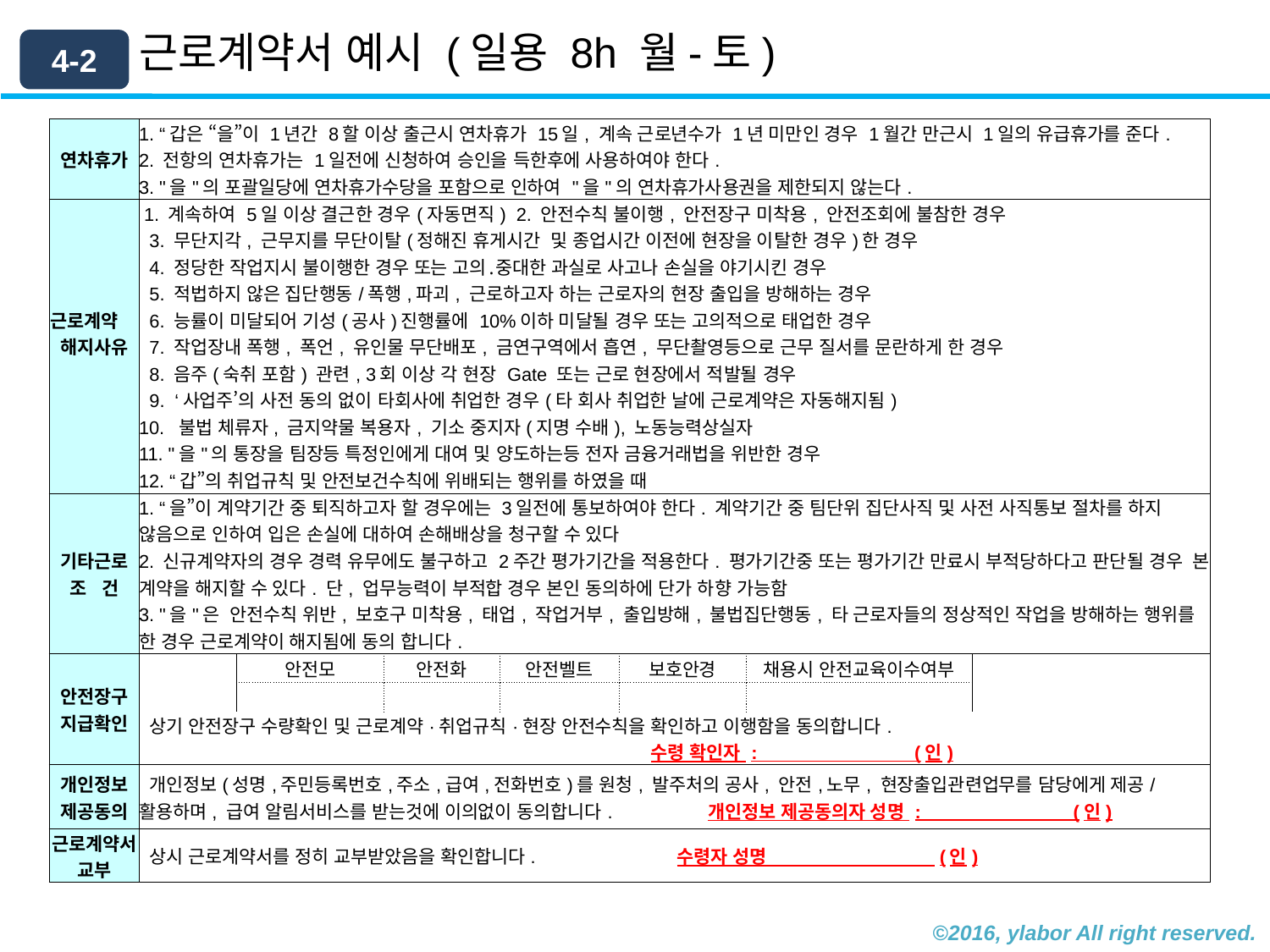

# 근로계약서 예시 (일용 8h 월-토)
4-2
| 연차휴가 | 1. “갑은 “을”이 1년간 8할 이상 출근시 연차휴가 15일, 계속 근로년수가 1년 미만인 경우 1월간 만근시 1일의 유급휴가를 준다. 2. 전항의 연차휴가는 1일전에 신청하여 승인을 득한후에 사용하여야 한다. 3. "을"의 포괄일당에 연차휴가수당을 포함으로 인하여 "을"의 연차휴가사용권을 제한되지 않는다. |  |  |  |  |  |  |
| --- | --- | --- | --- | --- | --- | --- | --- |
| 근로계약 해지사유 | 1. 계속하여 5일 이상 결근한 경우(자동면직) 2. 안전수칙 불이행, 안전장구 미착용, 안전조회에 불참한 경우 3. 무단지각, 근무지를 무단이탈(정해진 휴게시간 및 종업시간 이전에 현장을 이탈한 경우)한 경우 4. 정당한 작업지시 불이행한 경우 또는 고의․중대한 과실로 사고나 손실을 야기시킨 경우 5. 적법하지 않은 집단행동/폭행,파괴, 근로하고자 하는 근로자의 현장 출입을 방해하는 경우 6. 능률이 미달되어 기성(공사)진행률에 10%이하 미달될 경우 또는 고의적으로 태업한 경우 7. 작업장내 폭행, 폭언, 유인물 무단배포, 금연구역에서 흡연, 무단촬영등으로 근무 질서를 문란하게 한 경우 8. 음주(숙취 포함) 관련, 3회 이상 각 현장 Gate 또는 근로 현장에서 적발될 경우 9. ‘사업주’의 사전 동의 없이 타회사에 취업한 경우(타 회사 취업한 날에 근로계약은 자동해지됨) 10. 불법 체류자, 금지약물 복용자, 기소 중지자(지명 수배), 노동능력상실자 11. "을"의 통장을 팀장등 특정인에게 대여 및 양도하는등 전자 금융거래법을 위반한 경우 12. “갑”의 취업규칙 및 안전보건수칙에 위배되는 행위를 하였을 때 |  |  |  |  |  |  |
| 기타근로 조 건 | 1. “을”이 계약기간 중 퇴직하고자 할 경우에는 3일전에 통보하여야 한다. 계약기간 중 팀단위 집단사직 및 사전 사직통보 절차를 하지 않음으로 인하여 입은 손실에 대하여 손해배상을 청구할 수 있다 2. 신규계약자의 경우 경력 유무에도 불구하고 2주간 평가기간을 적용한다. 평가기간중 또는 평가기간 만료시 부적당하다고 판단될 경우 본 계약을 해지할 수 있다. 단, 업무능력이 부적합 경우 본인 동의하에 단가 하향 가능함 3. "을"은 안전수칙 위반, 보호구 미착용, 태업, 작업거부, 출입방해, 불법집단행동, 타 근로자들의 정상적인 작업을 방해하는 행위를 한 경우 근로계약이 해지됨에 동의 합니다. |  |  |  |  |  |  |
| 안전장구 지급확인 |  | 안전모 | 안전화 | 안전벨트 | 보호안경 | 채용시 안전교육이수여부 |  |
|  |  |  |  |  |  |  |  |
|  | 상기 안전장구 수량확인 및 근로계약·취업규칙·현장 안전수칙을 확인하고 이행함을 동의합니다. 수령 확인자 : (인) |  |  |  |  |  |  |
| 개인정보 제공동의 | 개인정보(성명,주민등록번호,주소,급여,전화번호)를 원청, 발주처의 공사, 안전,노무, 현장출입관련업무를 담당에게 제공/활용하며, 급여 알림서비스를 받는것에 이의없이 동의합니다. 개인정보 제공동의자 성명 : (인) |  |  |  |  |  |  |
| 근로계약서 교부 | 상시 근로계약서를 정히 교부받았음을 확인합니다. 수령자 성명 (인) |  |  |  |  |  |  |